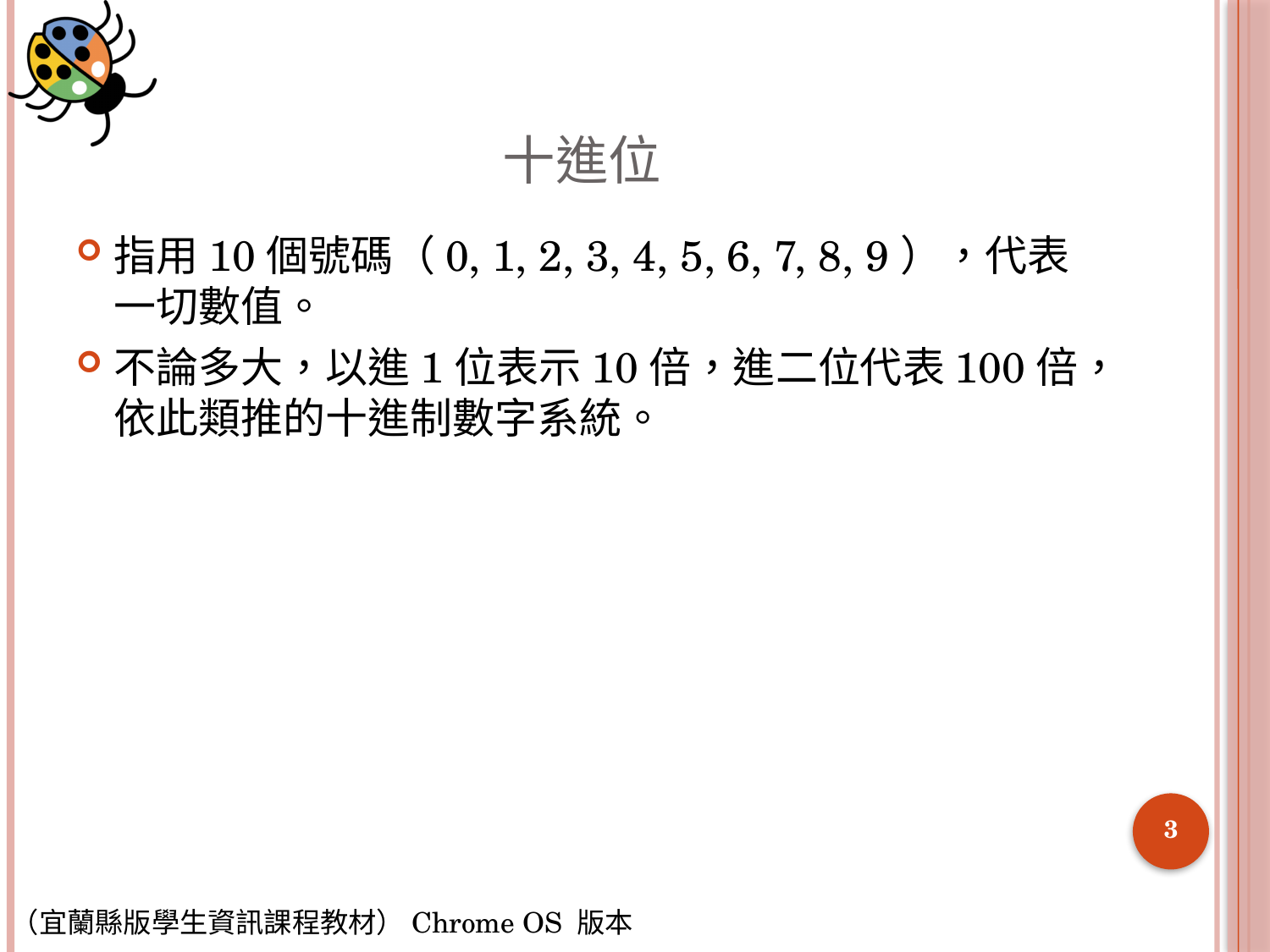

# 十進位
指用10個號碼（0, 1, 2, 3, 4, 5, 6, 7, 8, 9），代表一切數值。
不論多大，以進1位表示10倍，進二位代表100倍，依此類推的十進制數字系統。

3